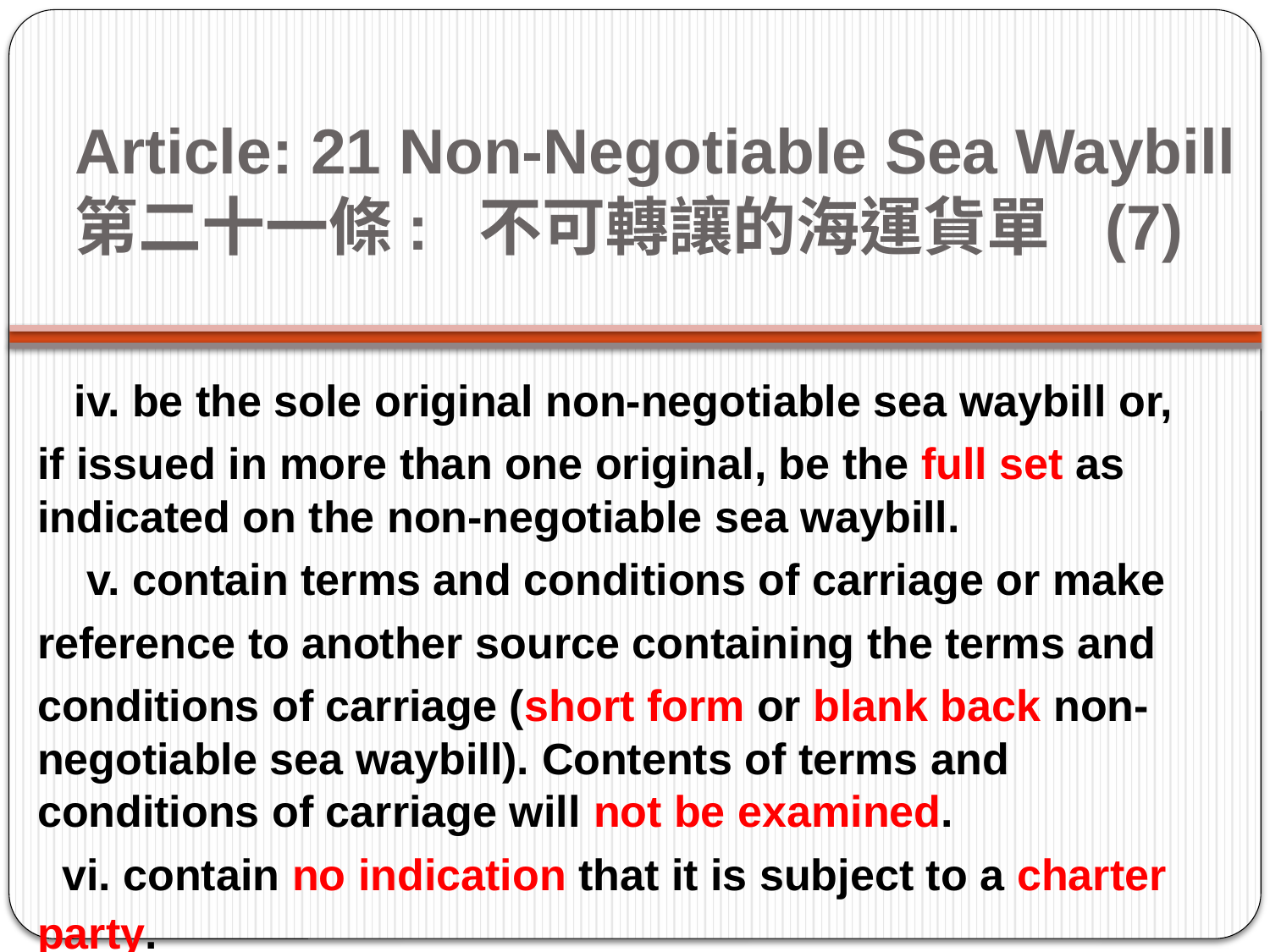

# Article: 21 Non-Negotiable Sea Waybill 第二十一條:  不可轉讓的海運貨單   (7)
   iv. be the sole original non-negotiable sea waybill or,
if issued in more than one original, be the full set as indicated on the non-negotiable sea waybill.
    v. contain terms and conditions of carriage or make
reference to another source containing the terms and
conditions of carriage (short form or blank back non-negotiable sea waybill). Contents of terms and conditions of carriage will not be examined.
  vi. contain no indication that it is subject to a charter party.